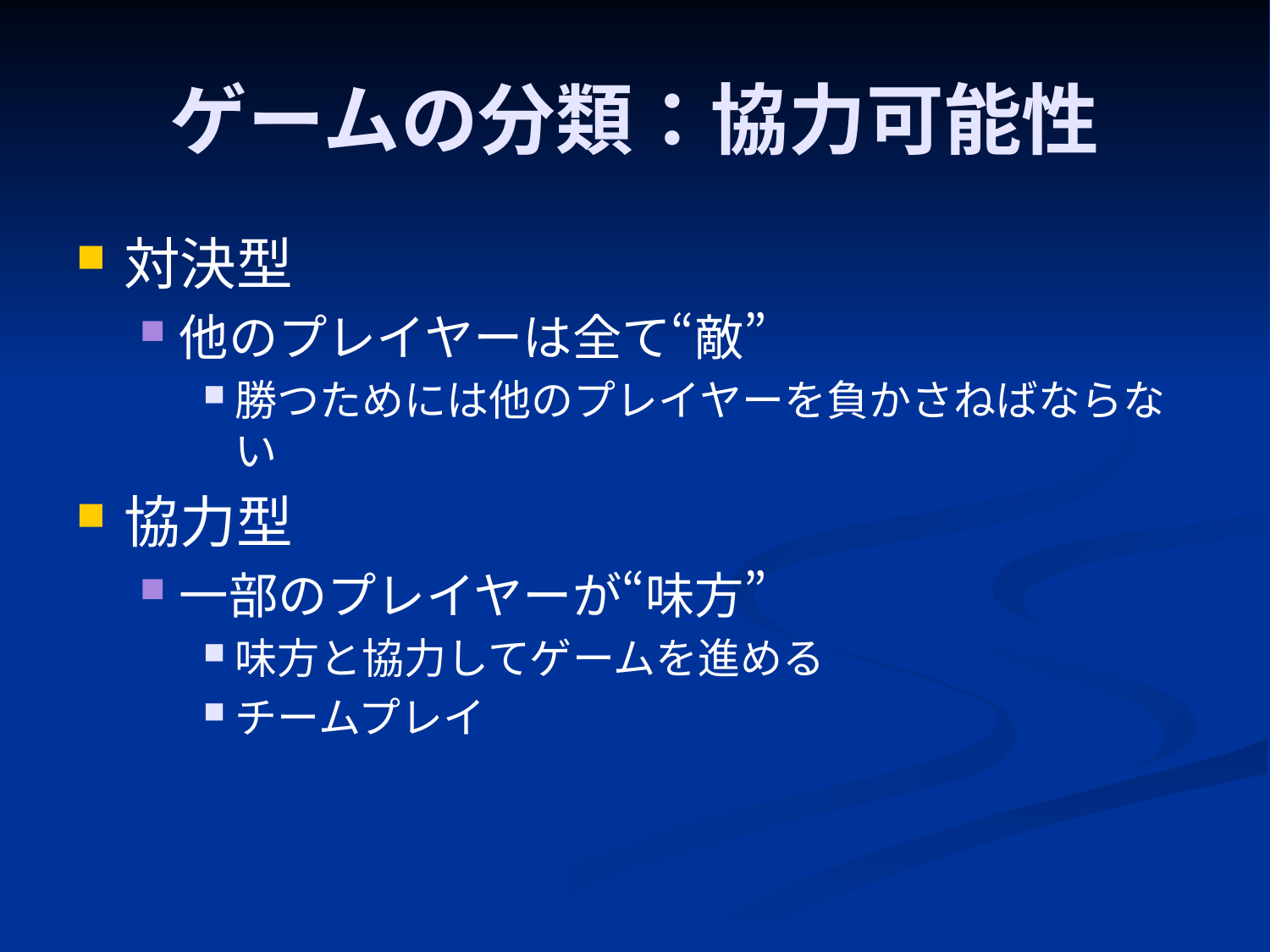

# ゲームの分類：協力可能性
対決型
他のプレイヤーは全て“敵”
勝つためには他のプレイヤーを負かさねばならない
協力型
一部のプレイヤーが“味方”
味方と協力してゲームを進める
チームプレイ